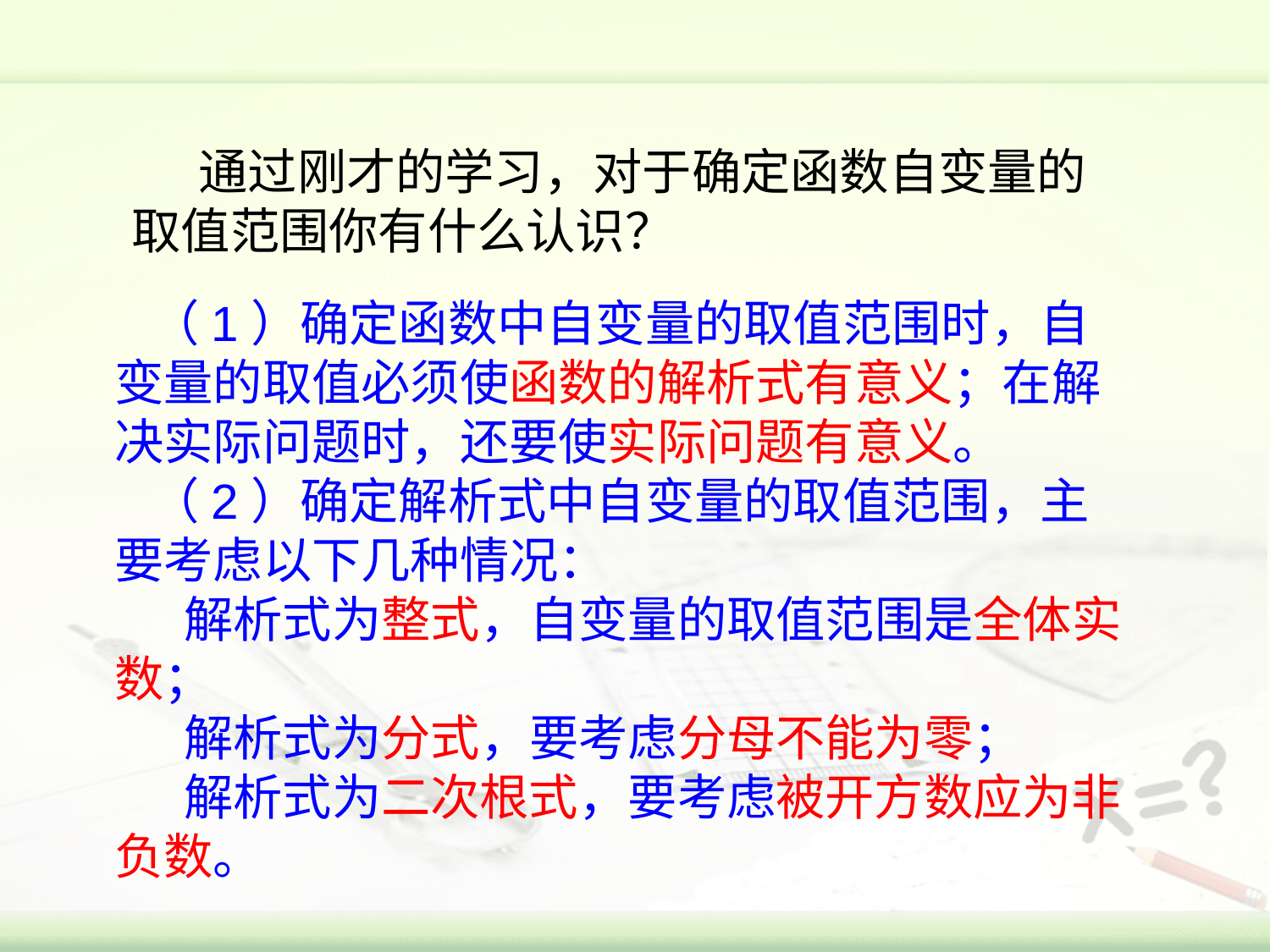

通过刚才的学习，对于确定函数自变量的取值范围你有什么认识？
（1）确定函数中自变量的取值范围时，自变量的取值必须使函数的解析式有意义；在解决实际问题时，还要使实际问题有意义。
（2）确定解析式中自变量的取值范围，主要考虑以下几种情况：
  解析式为整式，自变量的取值范围是全体实数；
  解析式为分式，要考虑分母不能为零；
  解析式为二次根式，要考虑被开方数应为非负数。